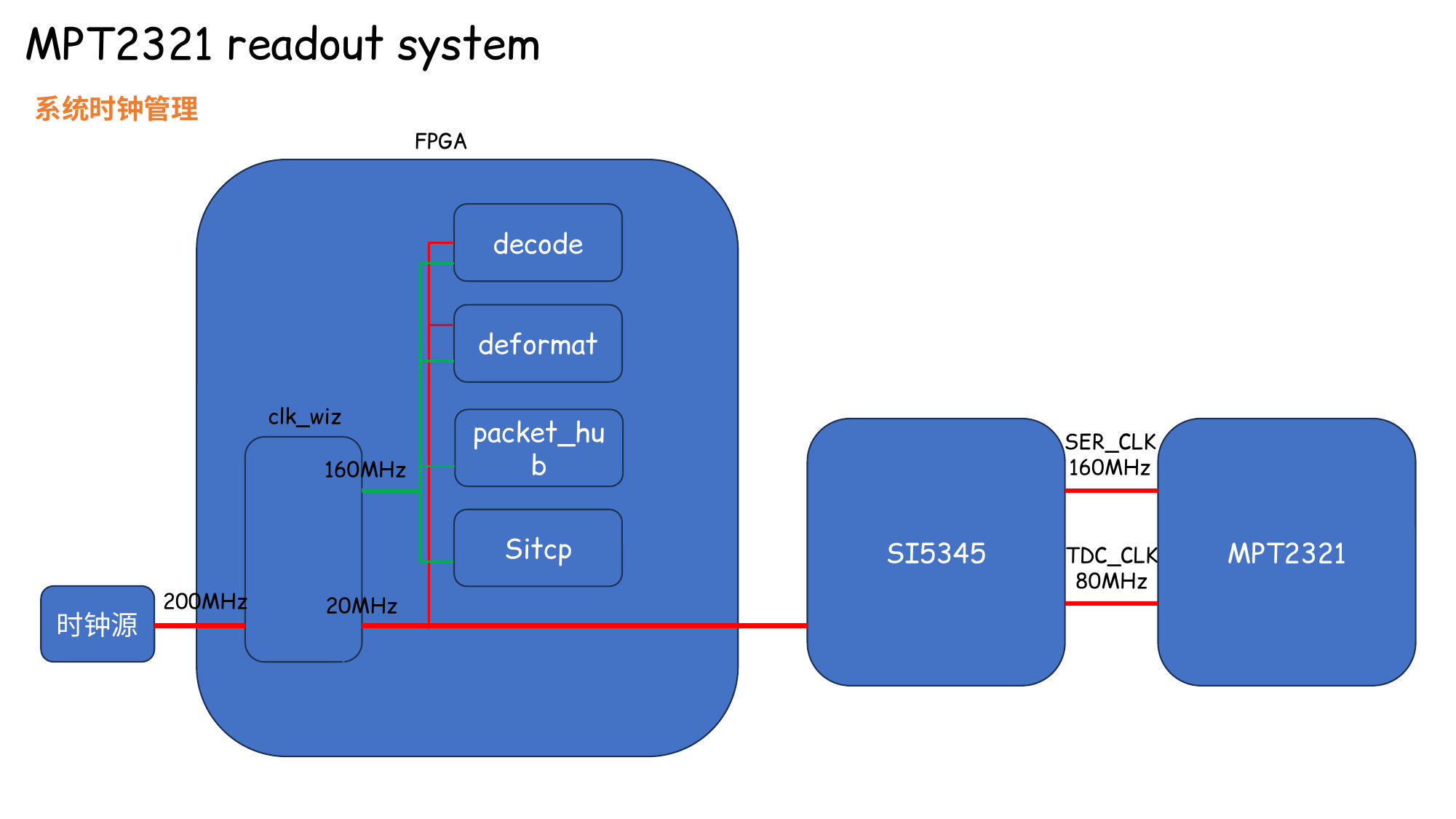

# MPT2321 readout system
系统时钟管理
FPGA

decode
deformat
clk_wiz
packet_hub
MPT2321
SI5345
SER_CLK
160MHz

160MHz
Sitcp
TDC_CLK
80MHz
200MHz
时钟源
20MHz